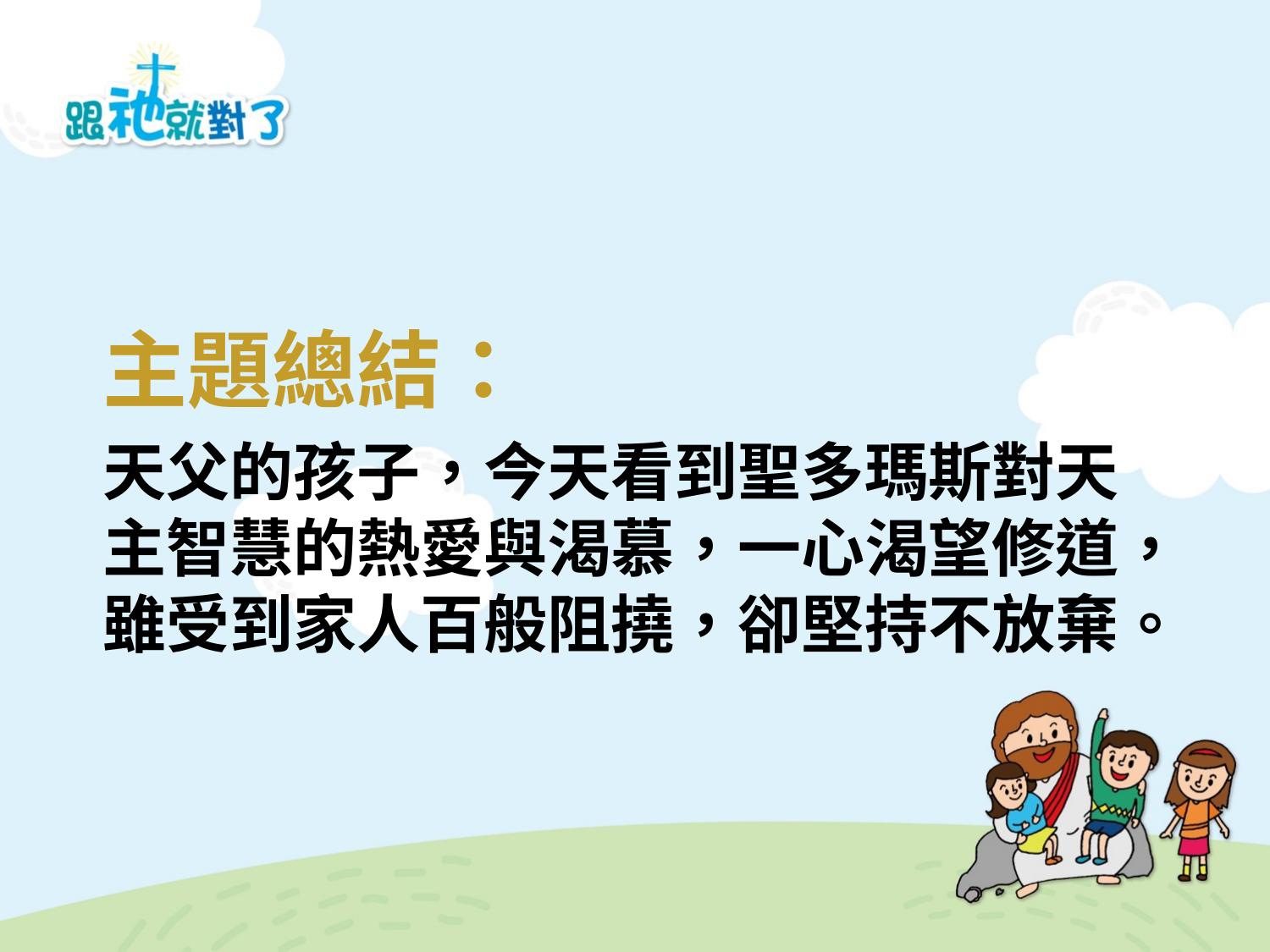

主題總結：
天父的孩子，今天看到聖多瑪斯對天主智慧的熱愛與渴慕，一心渴望修道，雖受到家人百般阻撓，卻堅持不放棄。